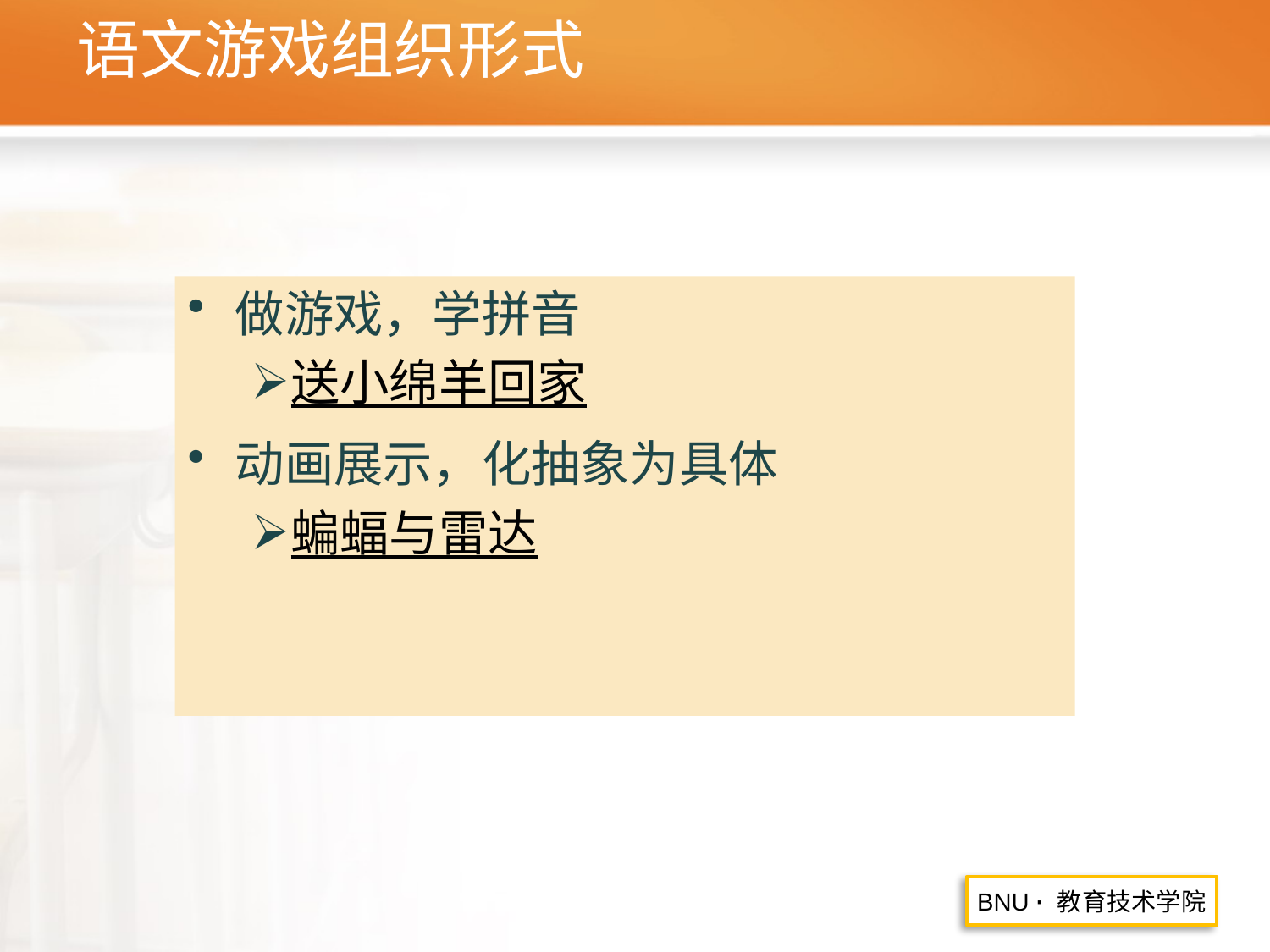

# 语文游戏组织形式
做游戏，学拼音
送小绵羊回家
动画展示，化抽象为具体
蝙蝠与雷达